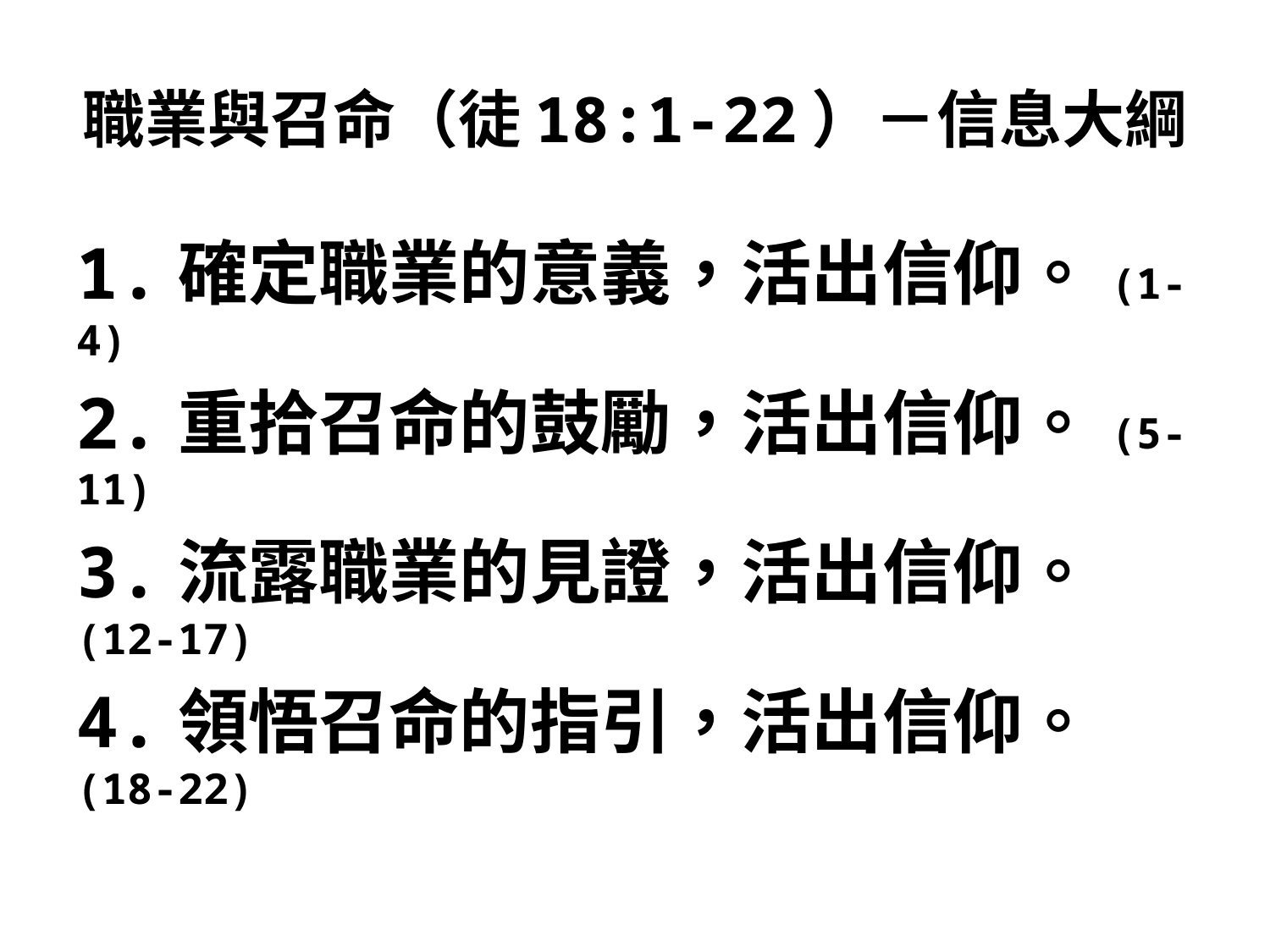

# 職業與召命（徒18:1-22）－信息大綱
1.確定職業的意義，活出信仰。(1-4)
2.重拾召命的鼓勵，活出信仰。(5-11)
3.流露職業的見證，活出信仰。(12-17)
4.領悟召命的指引，活出信仰。(18-22)